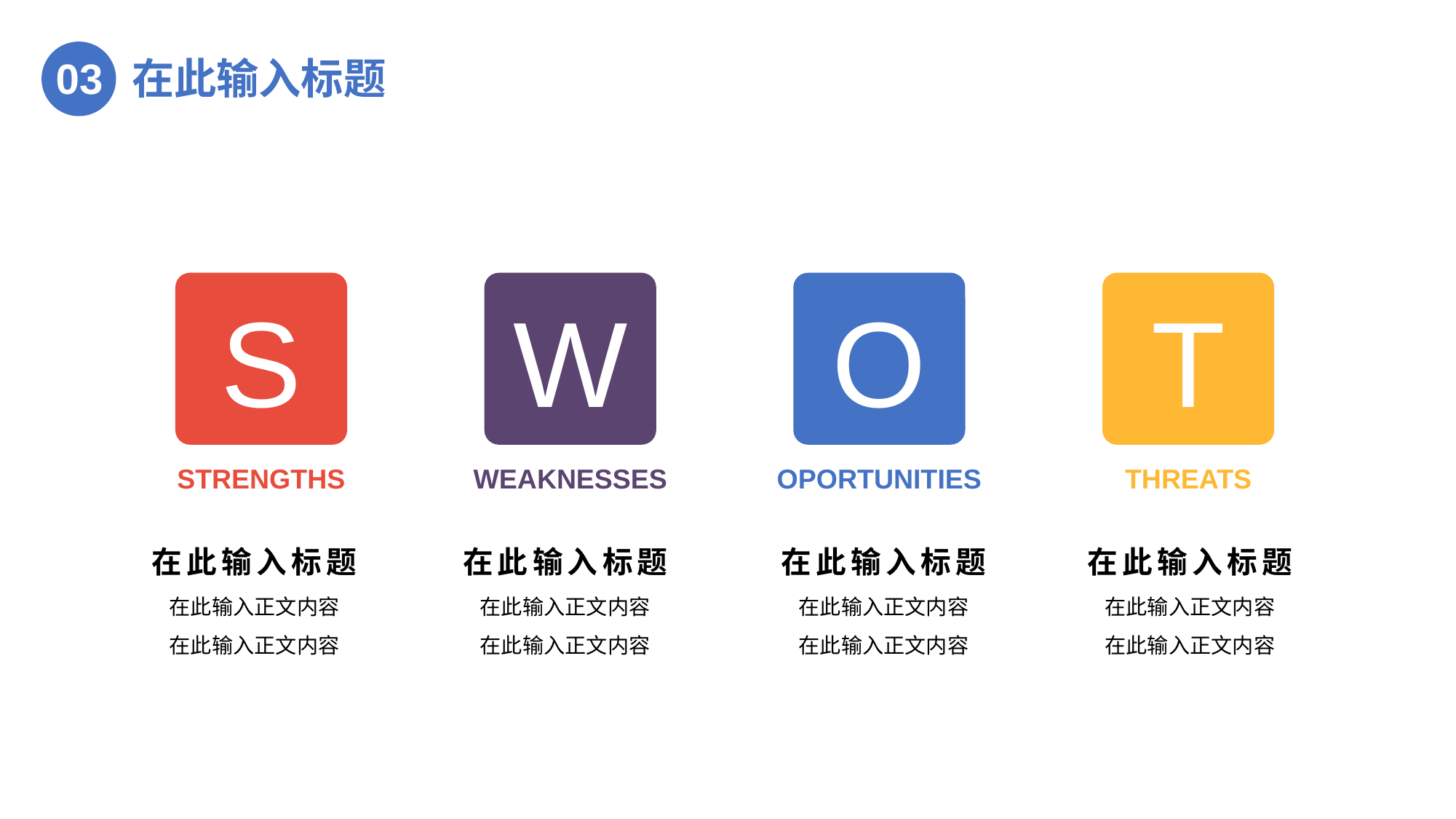

在此输入标题
03
S
W
O
T
STRENGTHS
WEAKNESSES
OPORTUNITIES
THREATS
在此输入标题
在此输入标题
在此输入标题
在此输入标题
在此输入正文内容
在此输入正文内容
在此输入正文内容
在此输入正文内容
在此输入正文内容
在此输入正文内容
在此输入正文内容
在此输入正文内容